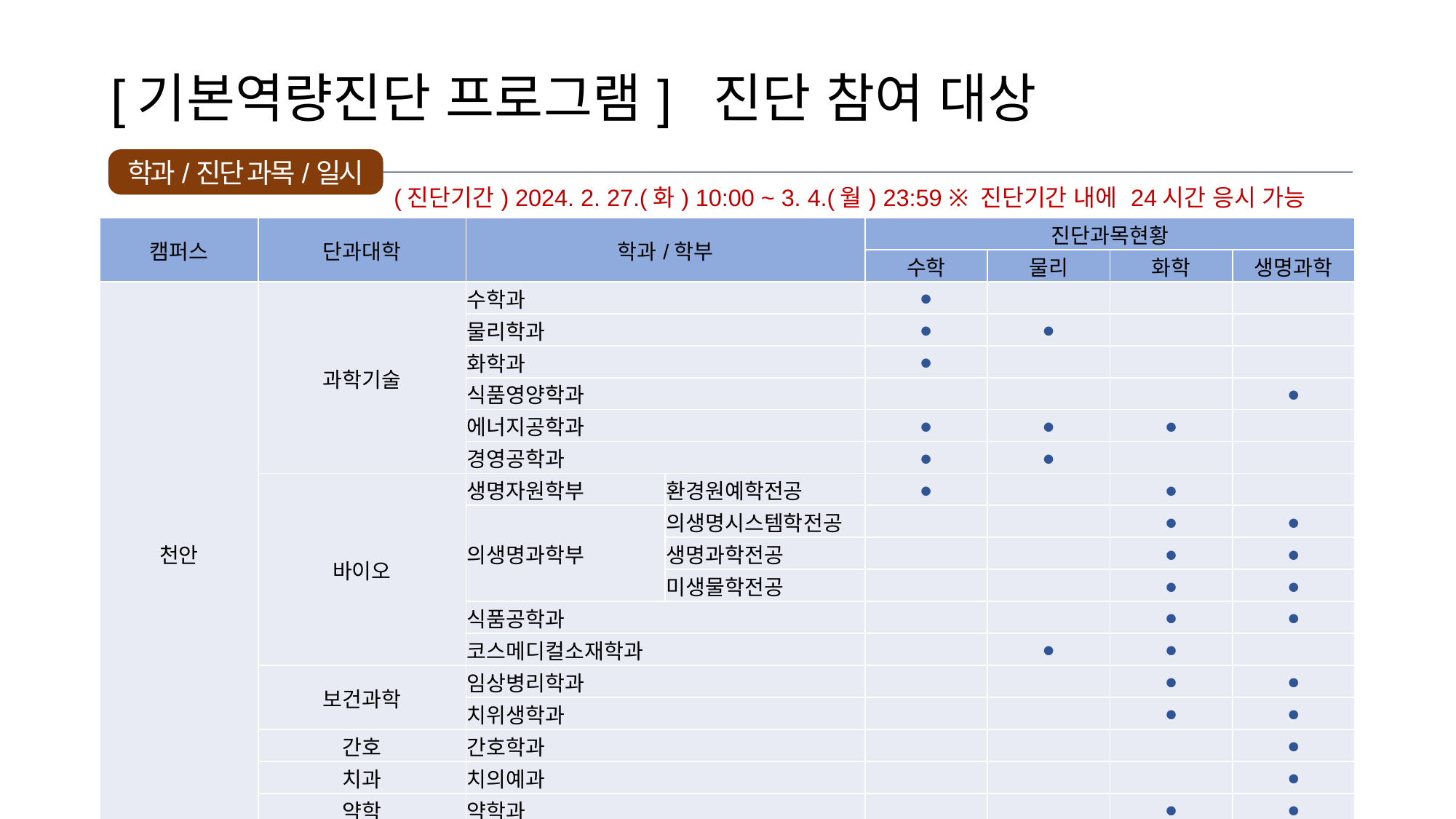

# [기본역량진단 프로그램]  진단 참여 대상
학과/진단 과목/일시
(진단기간) 2024. 2. 27.(화) 10:00 ~ 3. 4.(월) 23:59 ※ 진단기간 내에 24시간 응시 가능

| 캠퍼스 | 단과대학 | 학과/학부 |  | 진단과목현황 |  |  |  |
| --- | --- | --- | --- | --- | --- | --- | --- |
|  |  |  |  | 수학 | 물리 | 화학 | 생명과학 |
| 천안 | 과학기술 | 수학과 |  | ● |  |  |  |
|  |  | 물리학과 |  | ● | ● |  |  |
|  |  | 화학과 |  | ● |  |  |  |
|  |  | 식품영양학과 |  |  |  |  | ● |
|  |  | 에너지공학과 |  | ● | ● | ● |  |
|  |  | 경영공학과 |  | ● | ● |  |  |
|  | 바이오 | 생명자원학부 | 환경원예학전공 | ● |  | ● |  |
|  |  | 의생명과학부 | 의생명시스템학전공 |  |  | ● | ● |
|  |  |  | 생명과학전공 |  |  | ● | ● |
|  |  |  | 미생물학전공 |  |  | ● | ● |
|  |  | 식품공학과 |  |  |  | ● | ● |
|  |  | 코스메디컬소재학과 |  |  | ● | ● |  |
|  | 보건과학 | 임상병리학과 |  |  |  | ● | ● |
|  |  | 치위생학과 |  |  |  | ● | ● |
|  | 간호 | 간호학과 |  |  |  |  | ● |
|  | 치과 | 치의예과 |  |  |  |  | ● |
|  | 약학 | 약학과 |  |  |  | ● | ● |